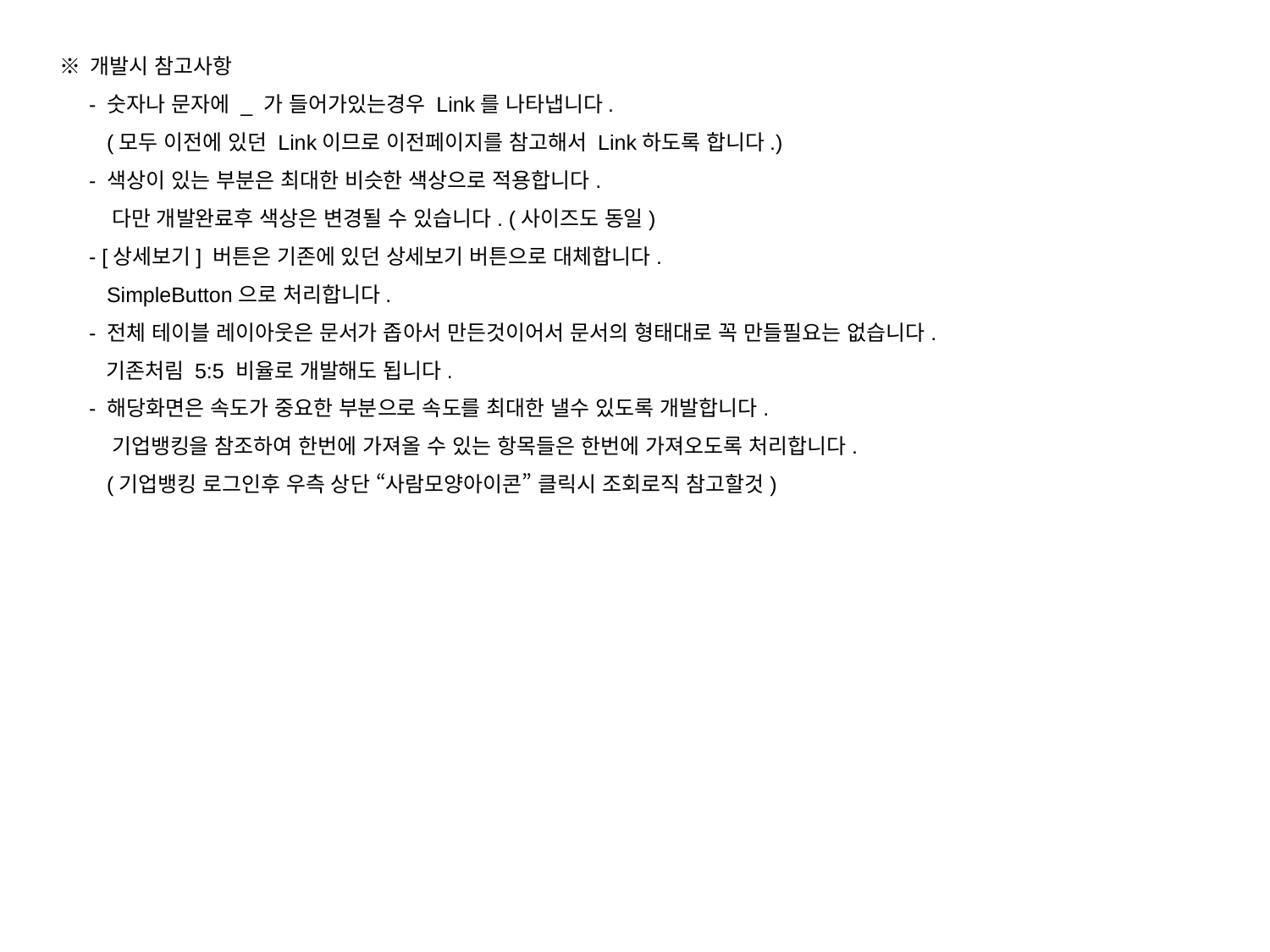

※ 개발시 참고사항
     - 숫자나 문자에 _ 가 들어가있는경우 Link를 나타냅니다.
        (모두 이전에 있던 Link이므로 이전페이지를 참고해서 Link하도록 합니다.)
     - 색상이 있는 부분은 최대한 비슷한 색상으로 적용합니다.
        다만 개발완료후 색상은 변경될 수 있습니다. (사이즈도 동일)
     - [상세보기] 버튼은 기존에 있던 상세보기 버튼으로 대체합니다.
        SimpleButton으로 처리합니다.
     - 전체 테이블 레이아웃은 문서가 좁아서 만든것이어서 문서의 형태대로 꼭 만들필요는 없습니다.
       기존처림 5:5 비율로 개발해도 됩니다.
     - 해당화면은 속도가 중요한 부분으로 속도를 최대한 낼수 있도록 개발합니다.
        기업뱅킹을 참조하여 한번에 가져올 수 있는 항목들은 한번에 가져오도록 처리합니다.
        (기업뱅킹 로그인후 우측 상단 “사람모양아이콘” 클릭시 조회로직 참고할것)